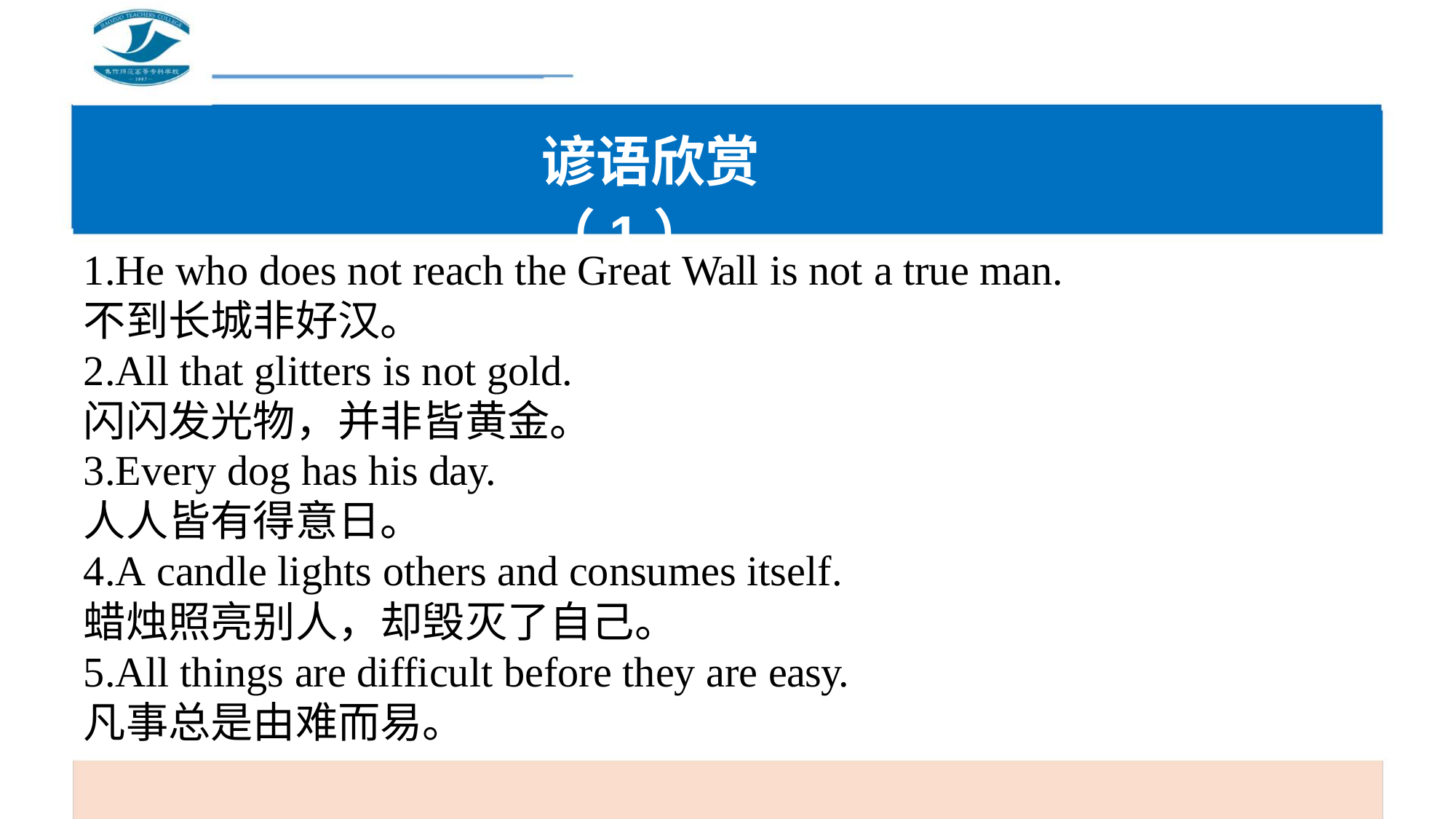

谚语欣赏（1）
1.He who does not reach the Great Wall is not a true man.
不到长城非好汉。
2.All that glitters is not gold.
闪闪发光物，并非皆黄金。
3.Every dog has his day.
人人皆有得意日。
4.A candle lights others and consumes itself.
蜡烛照亮别人，却毁灭了自己。
5.All things are difficult before they are easy.
凡事总是由难而易。